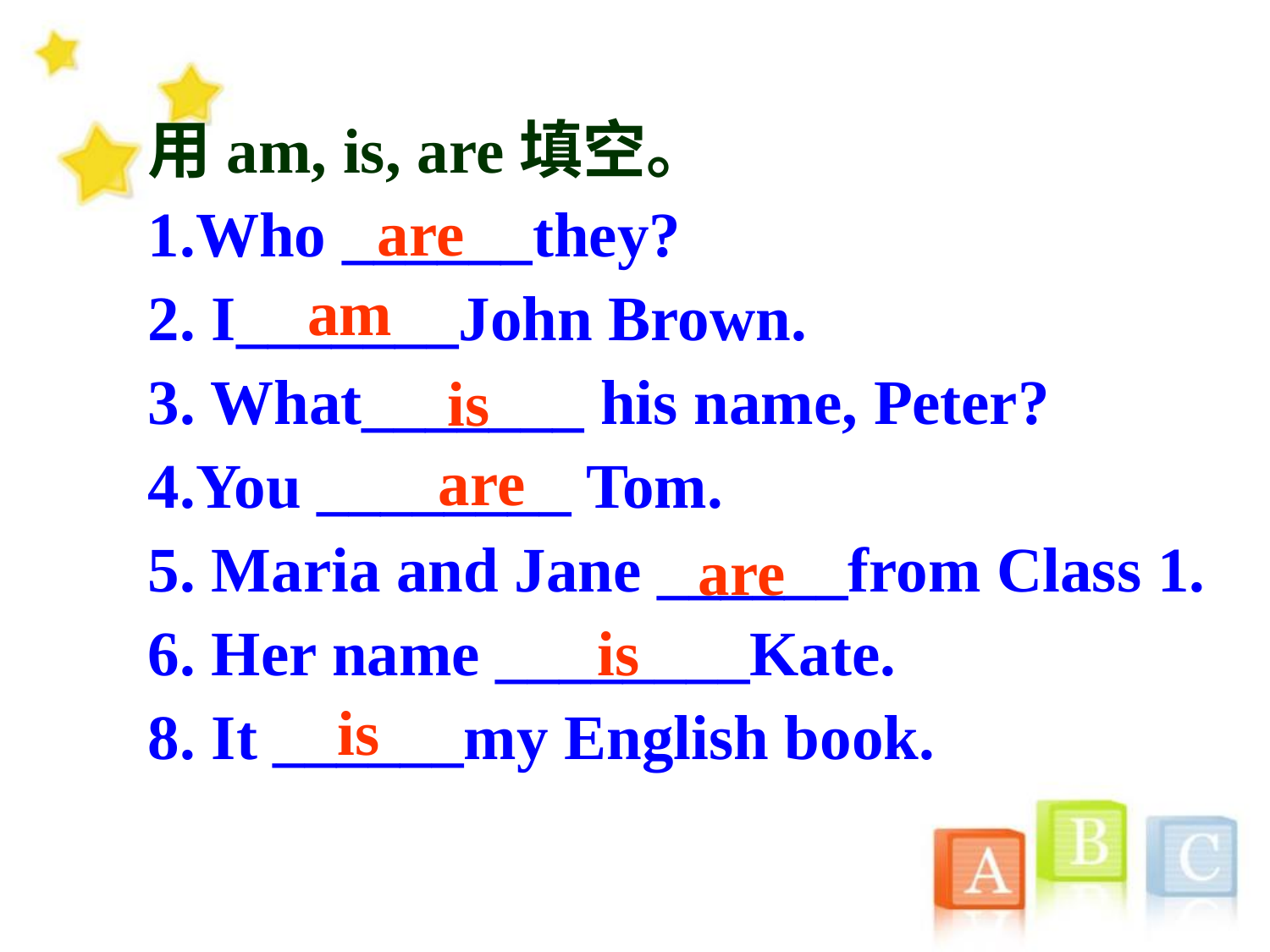

用am, is, are填空。
1.Who ______they?
2. I_______John Brown.
3. What_______ his name, Peter?
4.You ________ Tom.
5. Maria and Jane ______from Class 1.
6. Her name ________Kate.
8. It ______my English book.
are
am
is
are
are
is
is